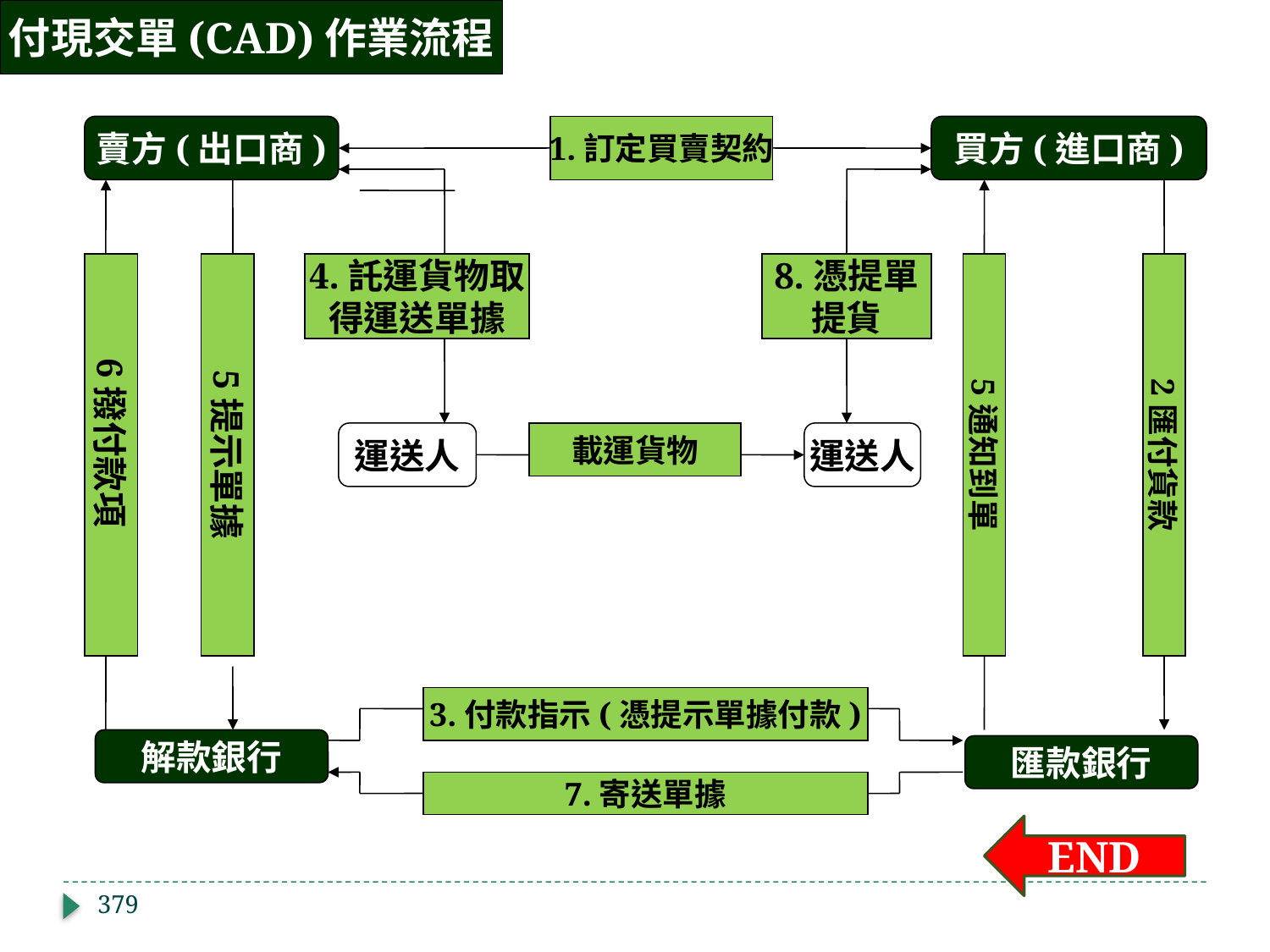

付現交單(CAD)作業流程
賣方(出口商)
1.訂定買賣契約
買方(進口商)

6撥付款項
5提示單據
4.託運貨物取
得運送單據
8.憑提單
提貨
5通知到單
2匯付貨款

運送人
載運貨物
運送人

3.付款指示(憑提示單據付款)

解款銀行
匯款銀行

7.寄送單據

END
379